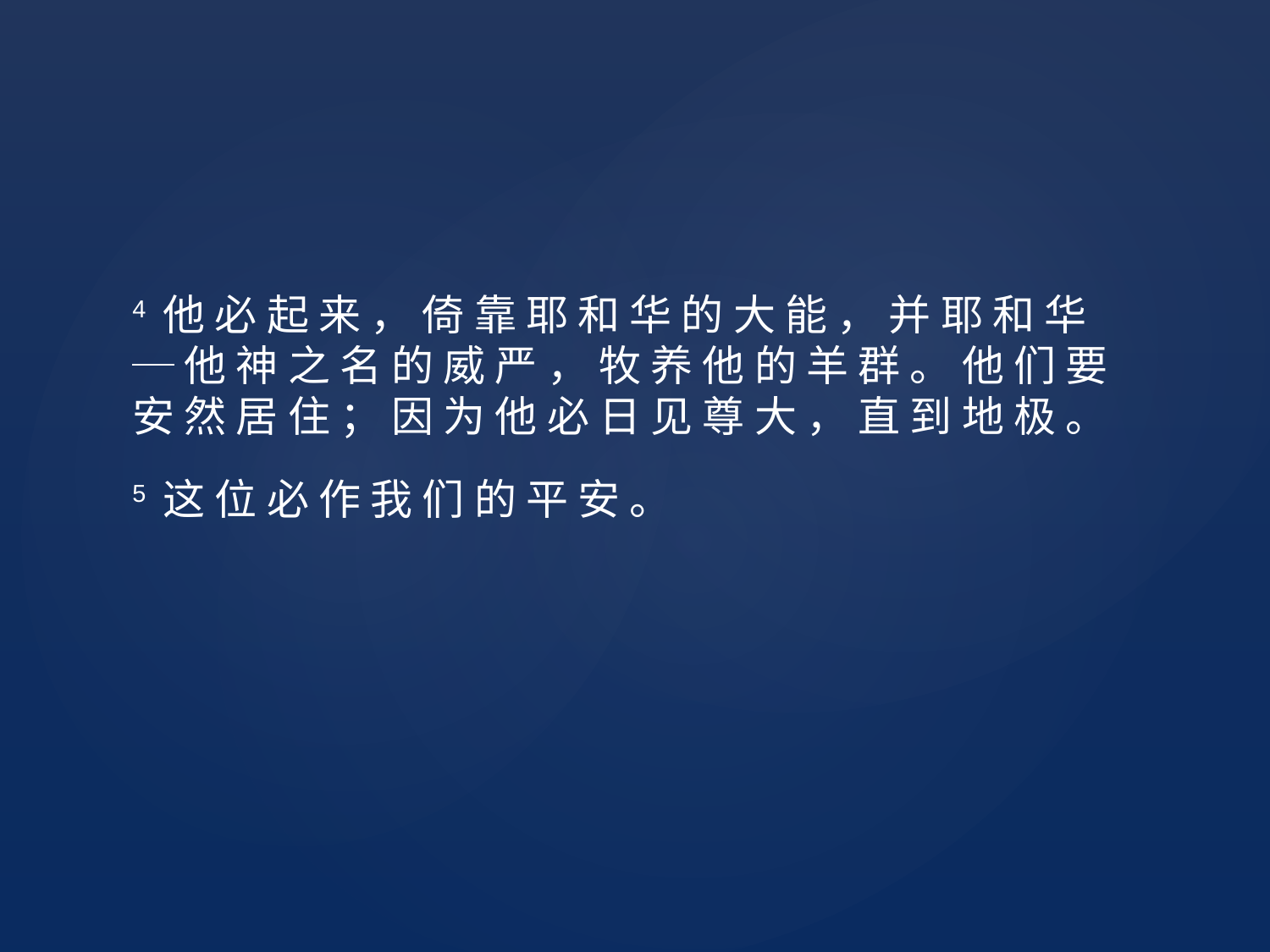

4 他 必 起 来 ， 倚 靠 耶 和 华 的 大 能 ， 并 耶 和 华 ─ 他 神 之 名 的 威 严 ， 牧 养 他 的 羊 群 。 他 们 要 安 然 居 住 ； 因 为 他 必 日 见 尊 大 ， 直 到 地 极 。
5 这 位 必 作 我 们 的 平 安 。